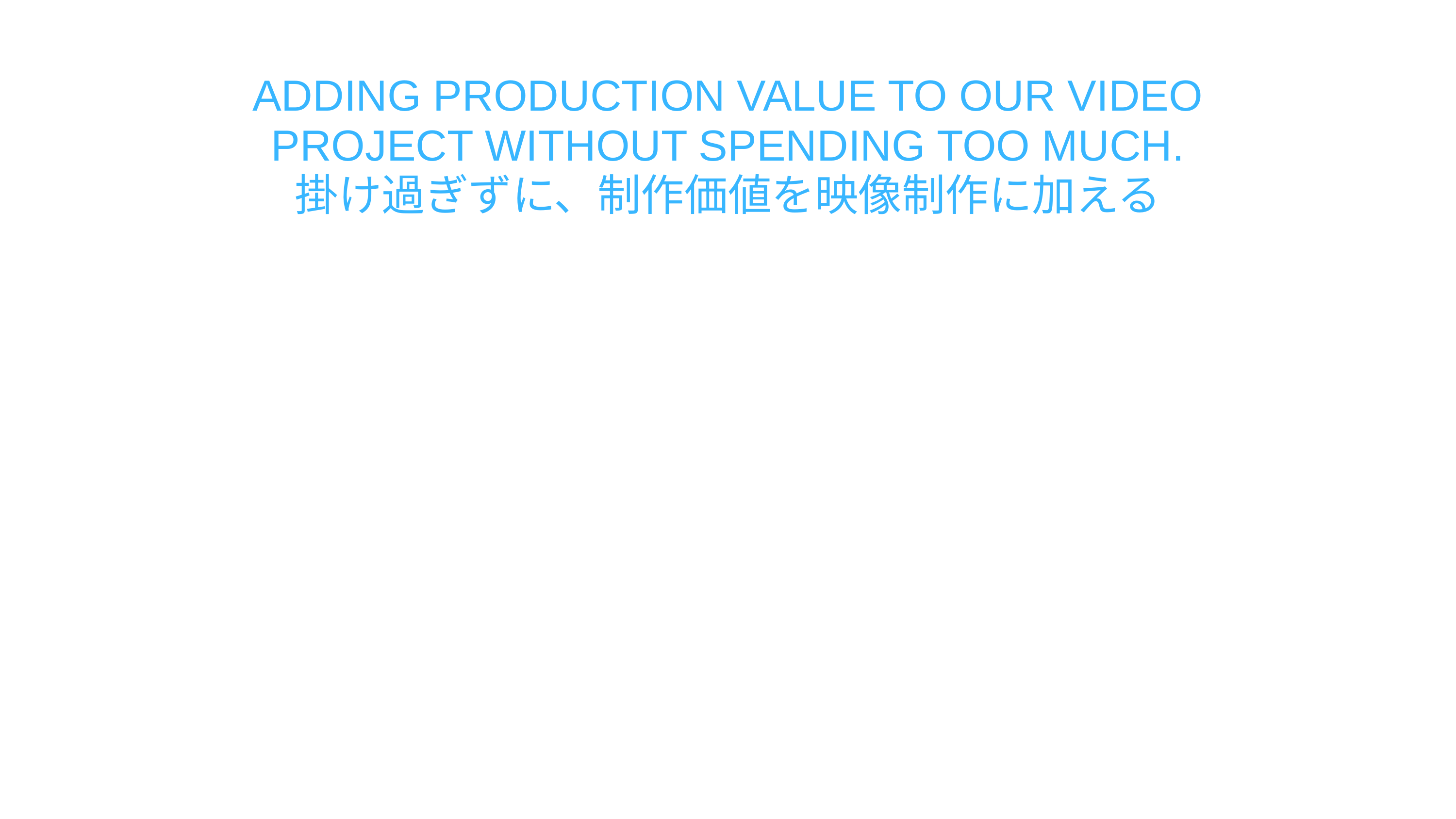

ADDING PRODUCTION VALUE TO OUR VIDEO PROJECT WITHOUT SPENDING TOO MUCH.
掛け過ぎずに、制作価値を映像制作に加える
Shoot in Interesting Locations
興味深い場所で撮影する
Don‘t Be Lazy
めんどくさがらない
Know the Best Angles to Shoot
良い角度を知る
Use Props
小道具を使う
Shoot Slowmo/ High Frame Rate
スローモーションやハイフレームレート
Record Proper Audio
良い音を撮る
Get the Right Cast
合ったキャストをそろえる
Make the Right Video Project
ふさわしい制作プロジェクトを
考える
Use the Proper Frame Rate
良いフレームレートを使う